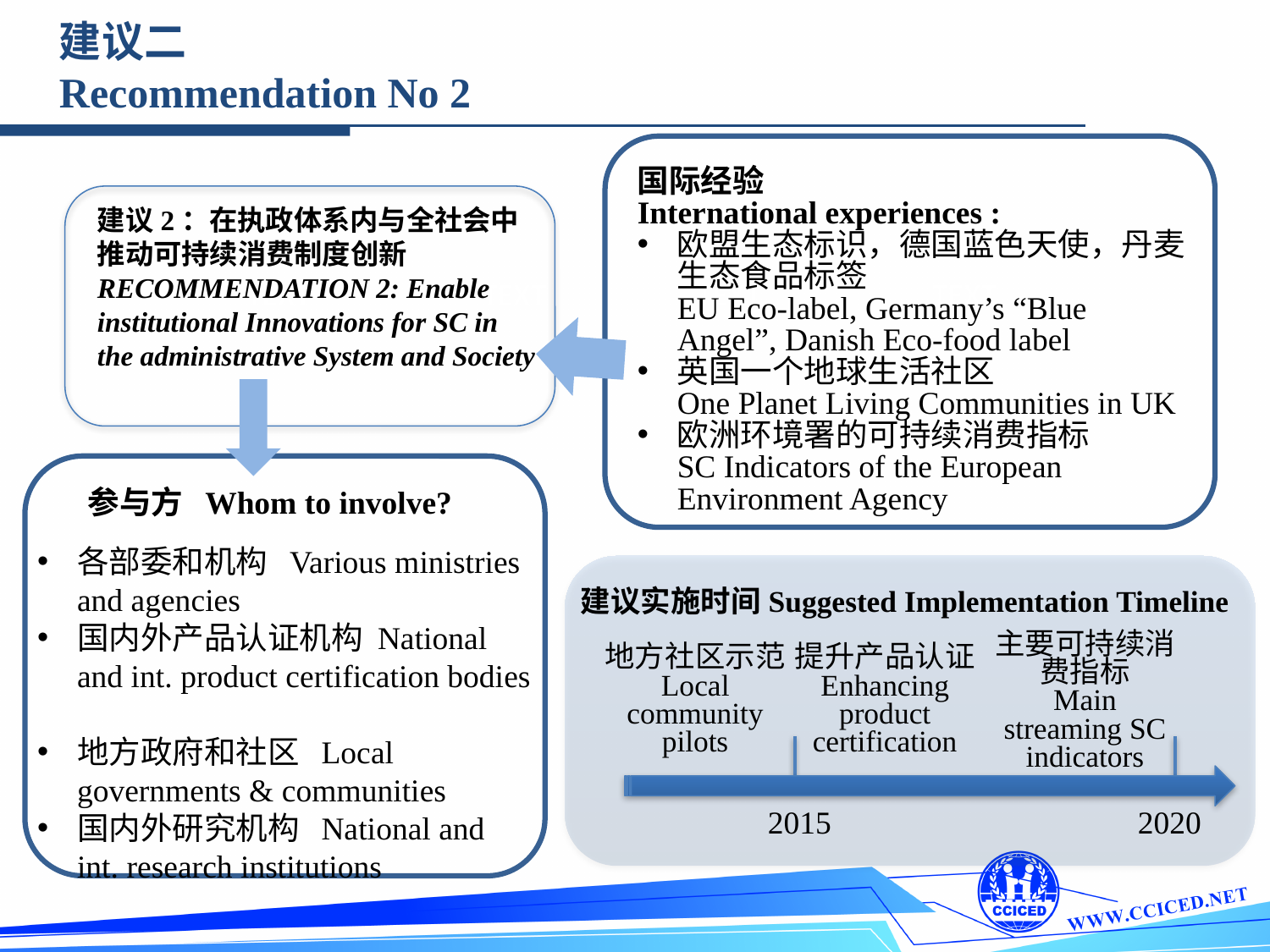

建议二
Recommendation No 2

国际经验
International experiences :
欧盟生态标识，德国蓝色天使，丹麦生态食品标签
EU Eco-label, Germany’s “Blue Angel”, Danish Eco-food label
英国一个地球生活社区
One Planet Living Communities in UK
欧洲环境署的可持续消费指标
SC Indicators of the European Environment Agency

建议2：在执政体系内与全社会中推动可持续消费制度创新
RECOMMENDATION 2: Enable institutional Innovations for SC in the administrative System and Society
TEXT
TEXT
TEXT
TEXT

参与方  Whom to involve?
各部委和机构  Various ministries and agencies
国内外产品认证机构 National and int. product certification bodies
地方政府和社区  Local governments & communities
国内外研究机构  National and int. research institutions

建议实施时间Suggested Implementation Timeline
主要可持续消费指标
Main
streaming SC indicators
地方社区示范
Local community pilots
提升产品认证
Enhancing product certification

2015
2020